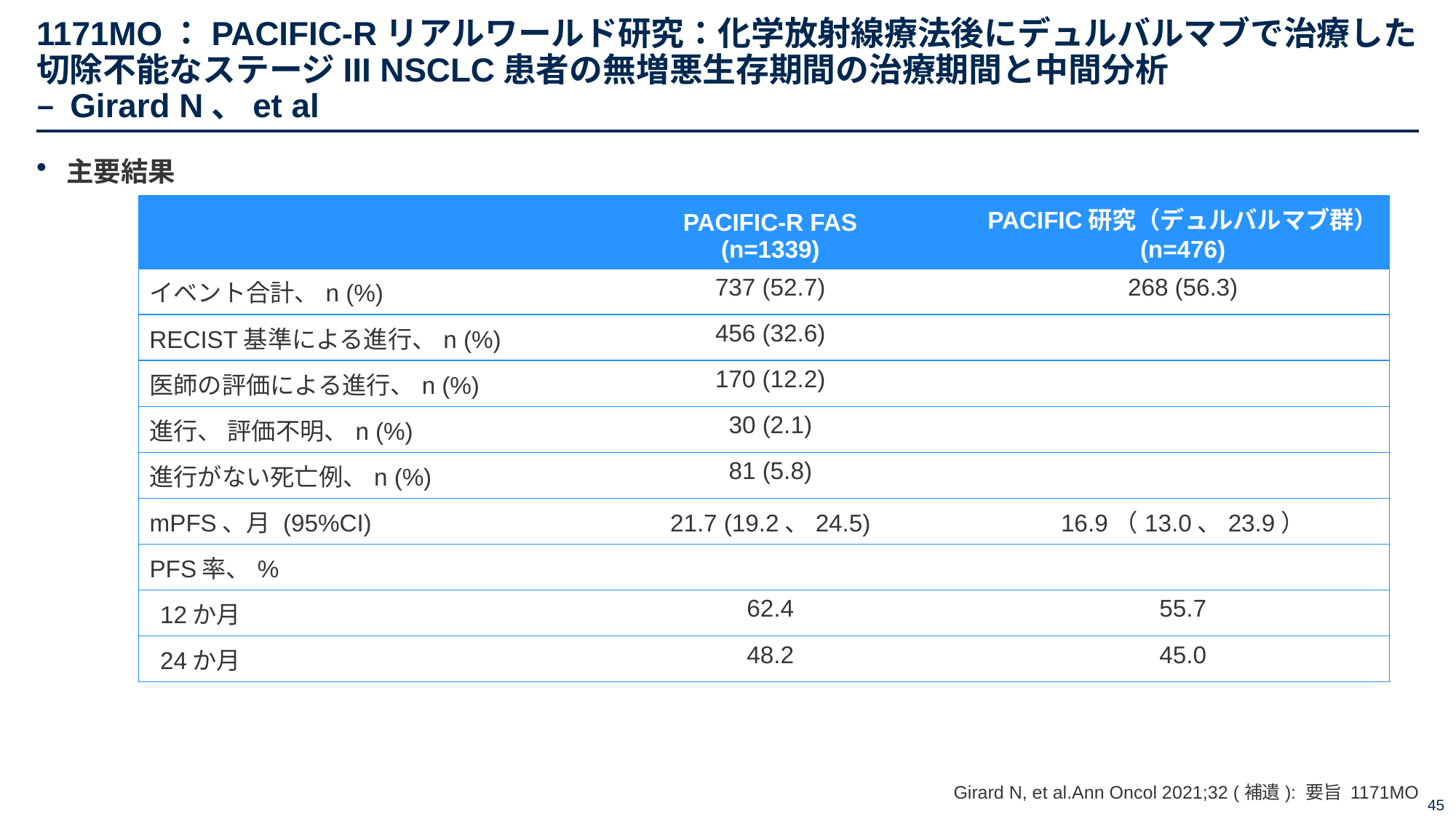

# 1171MO：PACIFIC-Rリアルワールド研究：化学放射線療法後にデュルバルマブで治療した切除不能なステージIII NSCLC患者の無増悪生存期間の治療期間と中間分析 – Girard N、et al
主要結果
|  | PACIFIC-R FAS (n=1339) | PACIFIC研究（デュルバルマブ群） (n=476) |
| --- | --- | --- |
| イベント合計、n (%) | 737 (52.7) | 268 (56.3) |
| RECIST基準による進行、n (%) | 456 (32.6) |  |
| 医師の評価による進行、n (%) | 170 (12.2) |  |
| 進行、 評価不明、n (%) | 30 (2.1) |  |
| 進行がない死亡例、n (%) | 81 (5.8) |  |
| mPFS、月 (95%CI) | 21.7 (19.2、24.5) | 16.9（13.0、23.9） |
| PFS率、% |  |  |
| 12か月 | 62.4 | 55.7 |
| 24か月 | 48.2 | 45.0 |
Girard N, et al.Ann Oncol 2021;32 (補遺): 要旨 1171MO